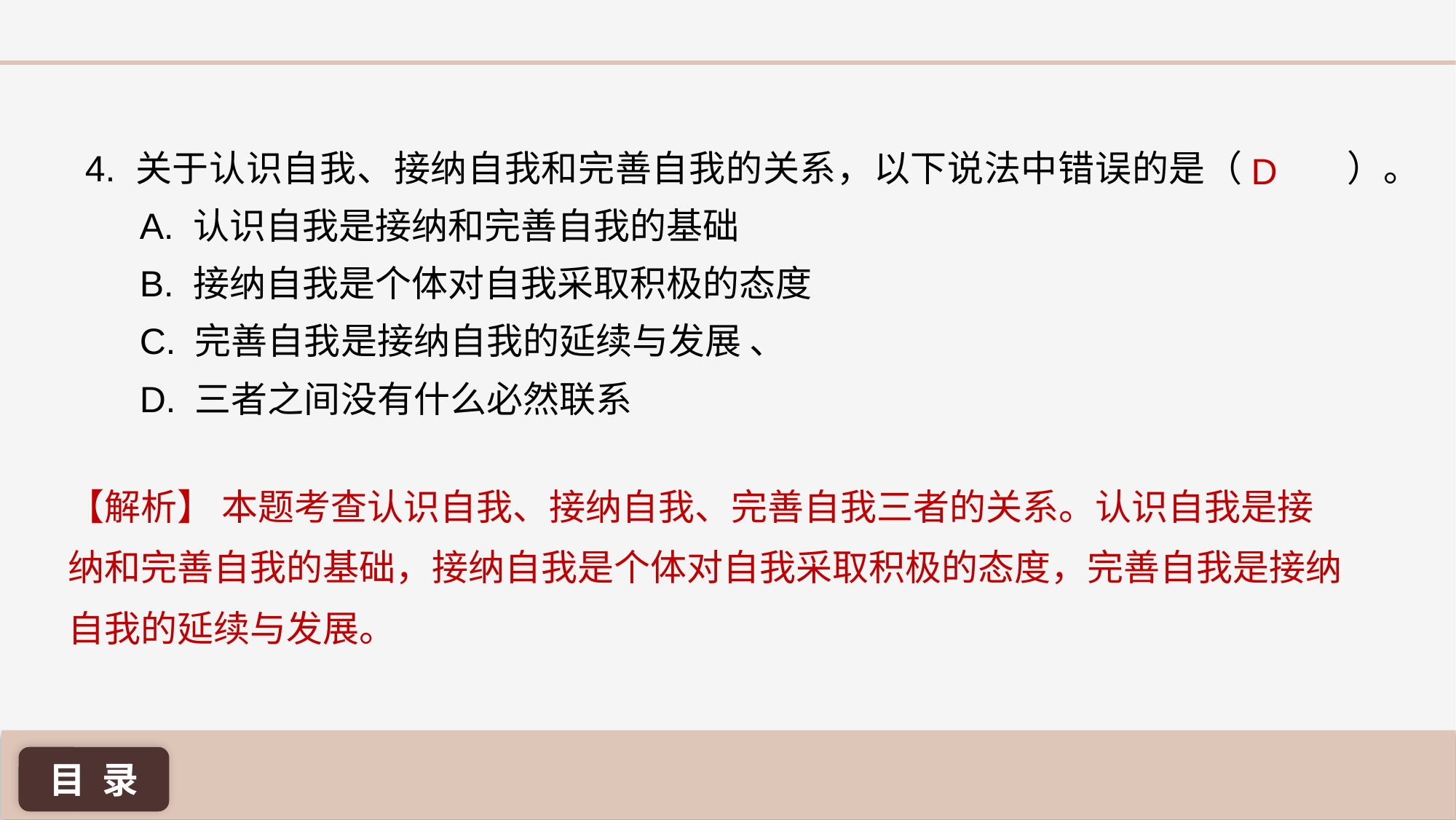

4. 关于认识自我、接纳自我和完善自我的关系，以下说法中错误的是（	     ）。
A. 认识自我是接纳和完善自我的基础
B. 接纳自我是个体对自我采取积极的态度
C. 完善自我是接纳自我的延续与发展 、
D. 三者之间没有什么必然联系
D
【解析】 本题考查认识自我、接纳自我、完善自我三者的关系。认识自我是接纳和完善自我的基础，接纳自我是个体对自我采取积极的态度，完善自我是接纳自我的延续与发展。